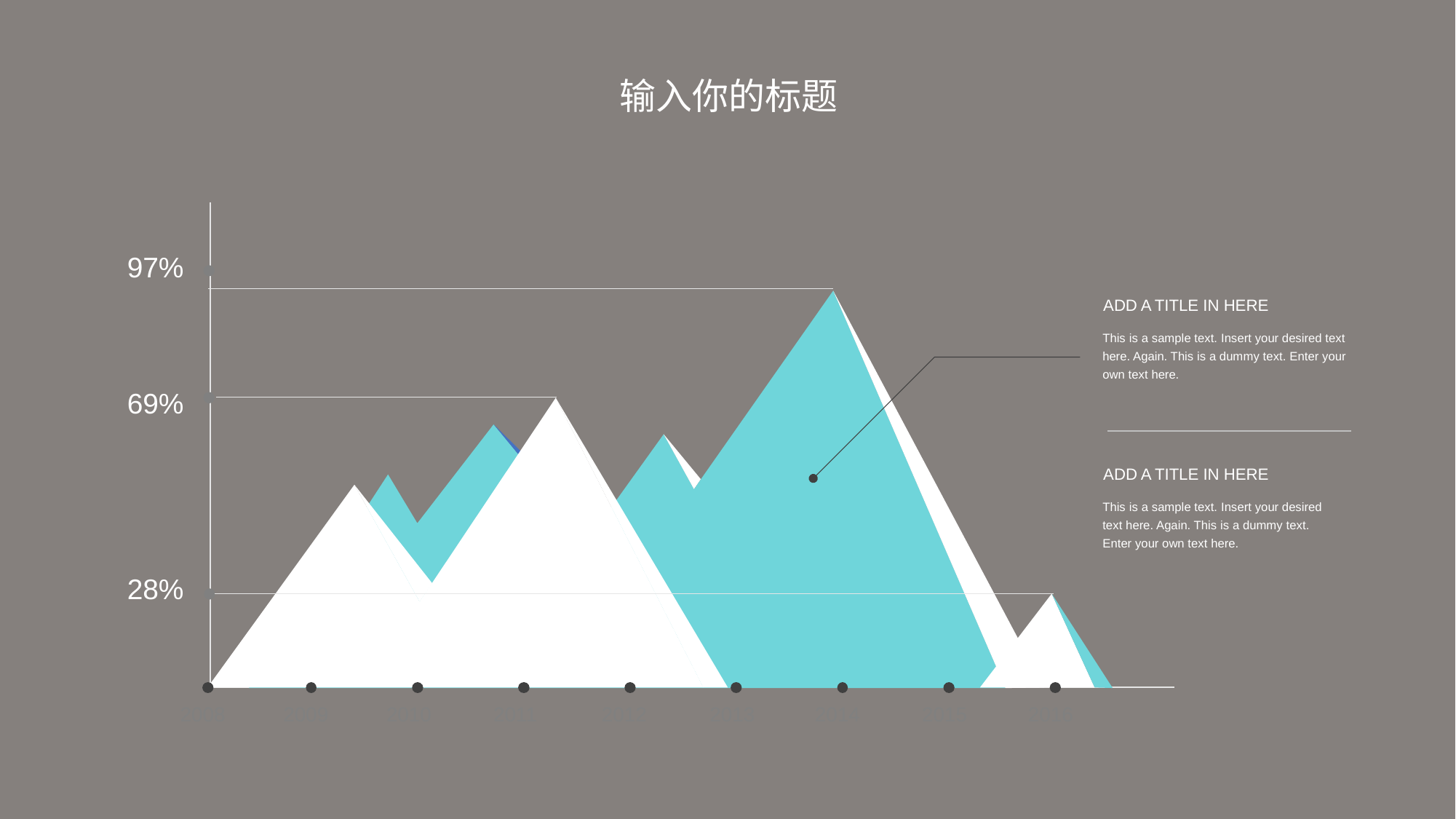

输入你的标题

97%

ADD A TITLE IN HERE
This is a sample text. Insert your desired text here. Again. This is a dummy text. Enter your own text here.

69%

ADD A TITLE IN HERE
This is a sample text. Insert your desired text here. Again. This is a dummy text. Enter your own text here.

28%

2008
2009
2010
2011
2012
2013
2014
2015
2016